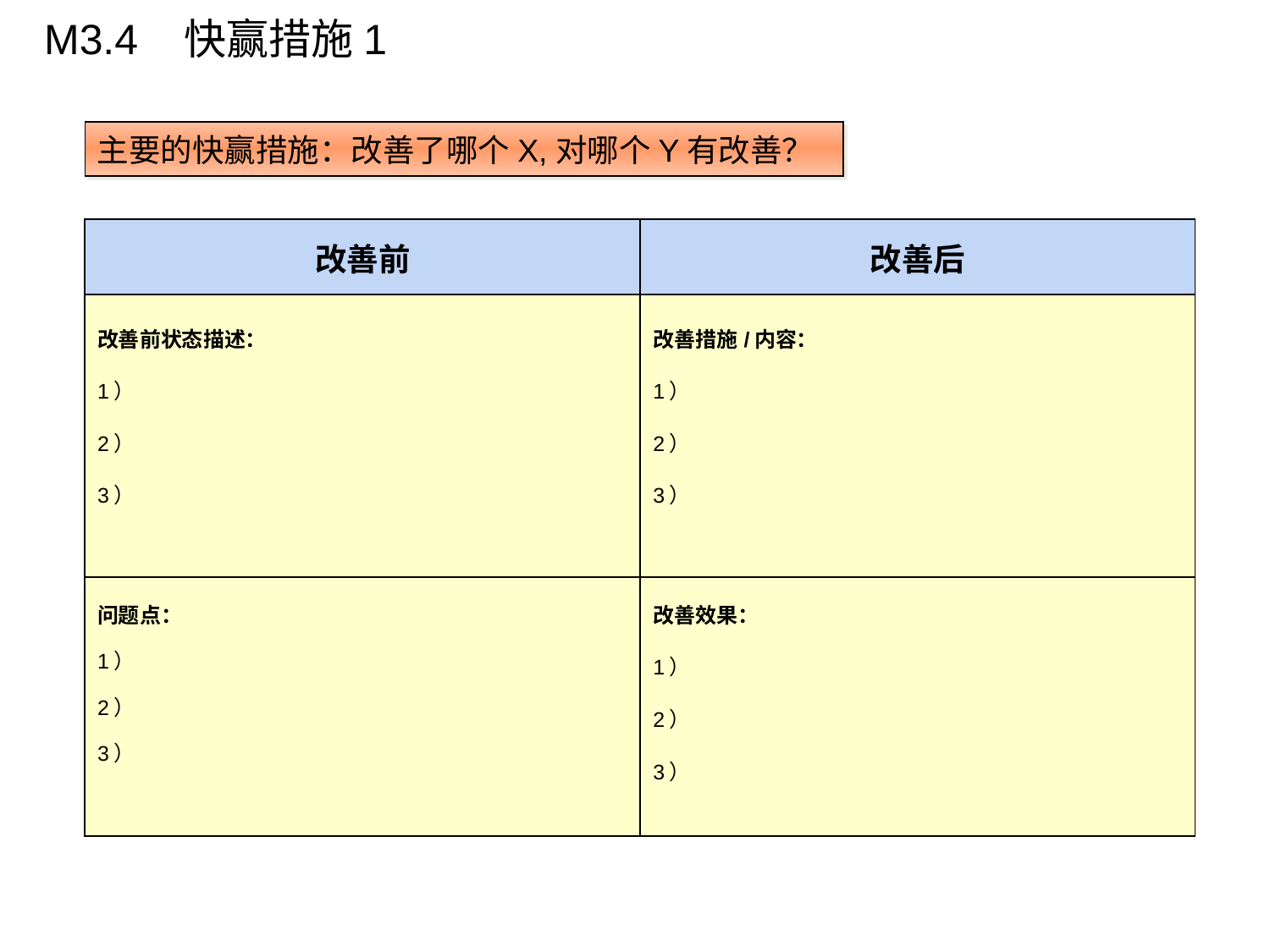

M3.4   快赢措施1
主要的快赢措施：改善了哪个X,对哪个Y有改善？
| 改善前 | 改善后 |
| --- | --- |
| 改善前状态描述： 1） 2） 3） | 改善措施/内容： 1） 2） 3） |
| 问题点： 1） 2） 3） | 改善效果： 1） 2） 3） |